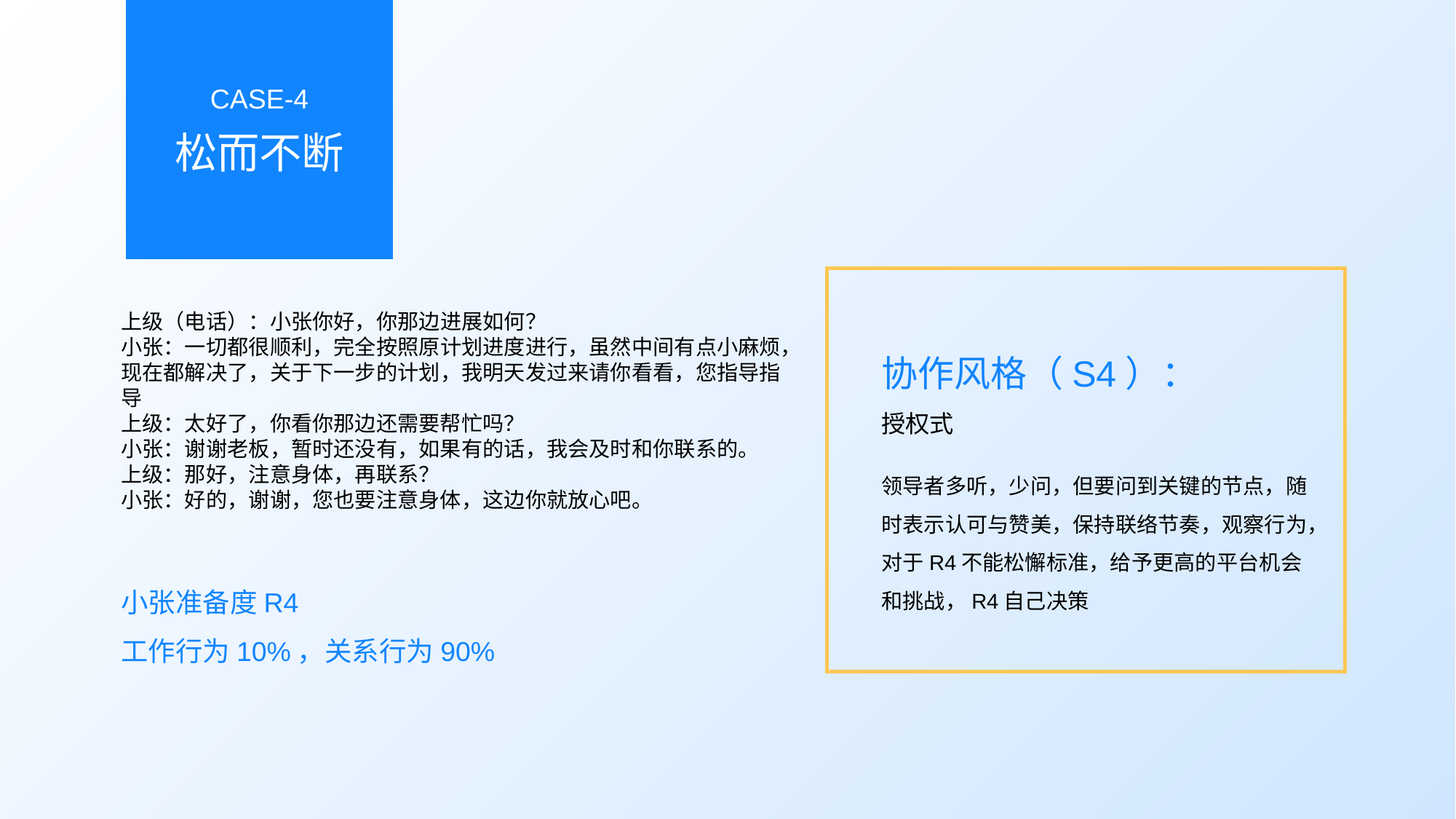

CASE-4
松而不断

上级（电话）：小张你好，你那边进展如何？
小张：一切都很顺利，完全按照原计划进度进行，虽然中间有点小麻烦，现在都解决了，关于下一步的计划，我明天发过来请你看看，您指导指导
上级：太好了，你看你那边还需要帮忙吗？
小张：谢谢老板，暂时还没有，如果有的话，我会及时和你联系的。
上级：那好，注意身体，再联系？
小张：好的，谢谢，您也要注意身体，这边你就放心吧。
协作风格（S4）：
授权式
领导者多听，少问，但要问到关键的节点，随时表示认可与赞美，保持联络节奏，观察行为，对于R4不能松懈标准，给予更高的平台机会和挑战，R4自己决策
小张准备度R4
工作行为10%，关系行为90%